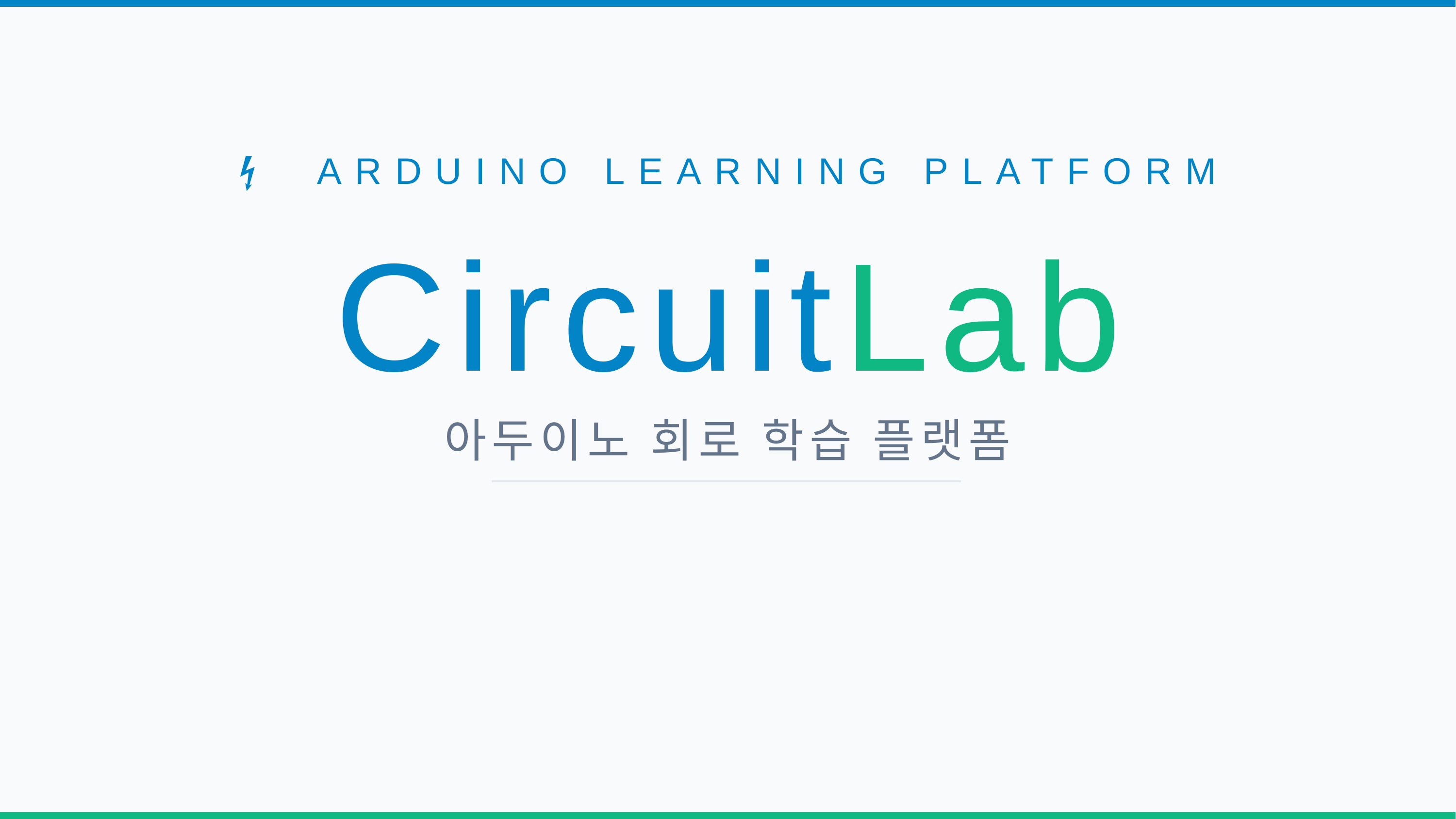

⚡  ARDUINO LEARNING PLATFORM

CircuitLab

아두이노 회로 학습 플랫폼